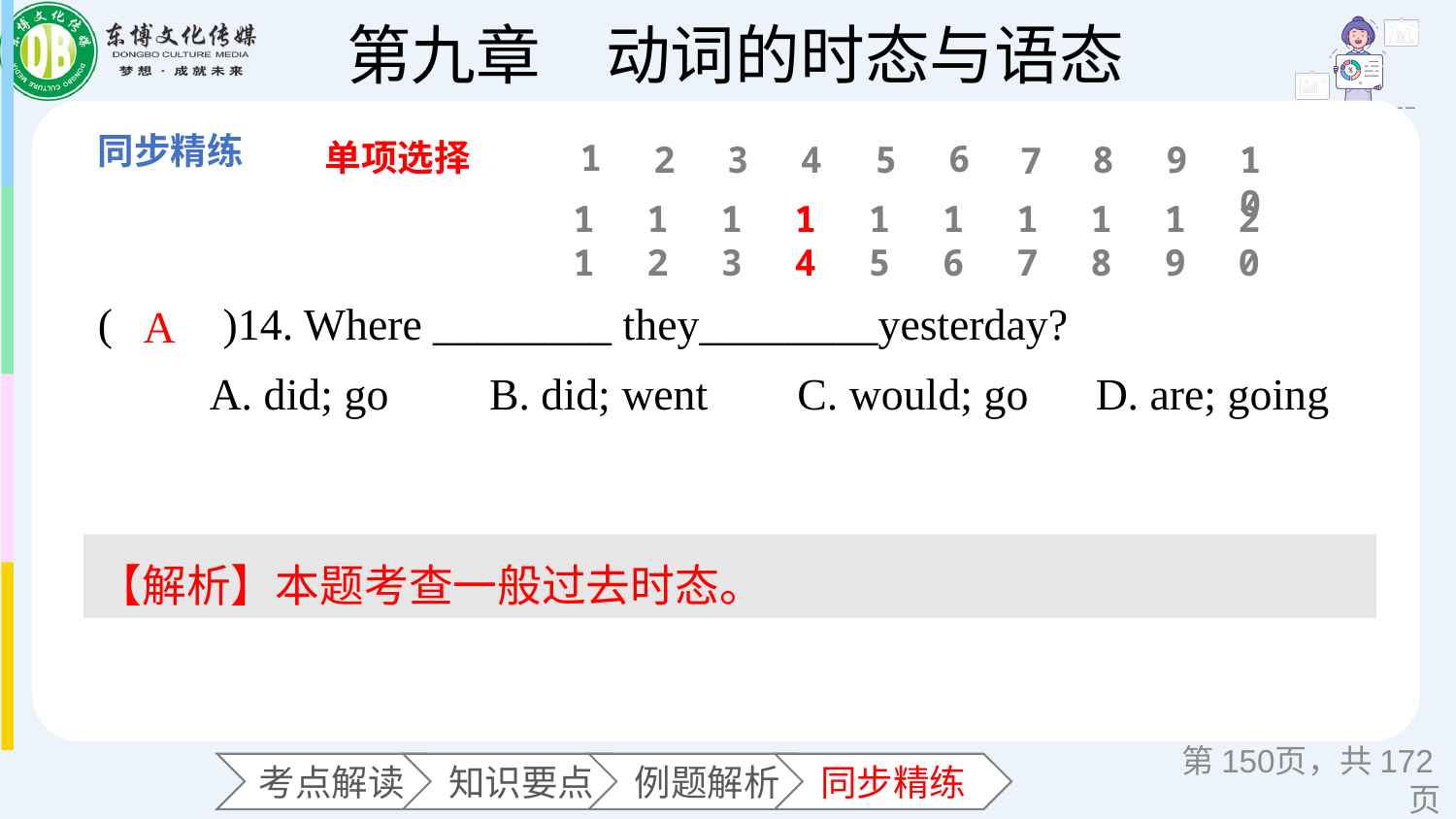

单项选择
1
6
2
3
4
5
8
9
10
7
11
12
13
14
15
16
17
18
19
20
(　　)14. Where ________ they________yesterday?
          A. did; go         B. did; went        C. would; go      D. are; going
A
【解析】本题考查一般过去时态。
第150页，共172页